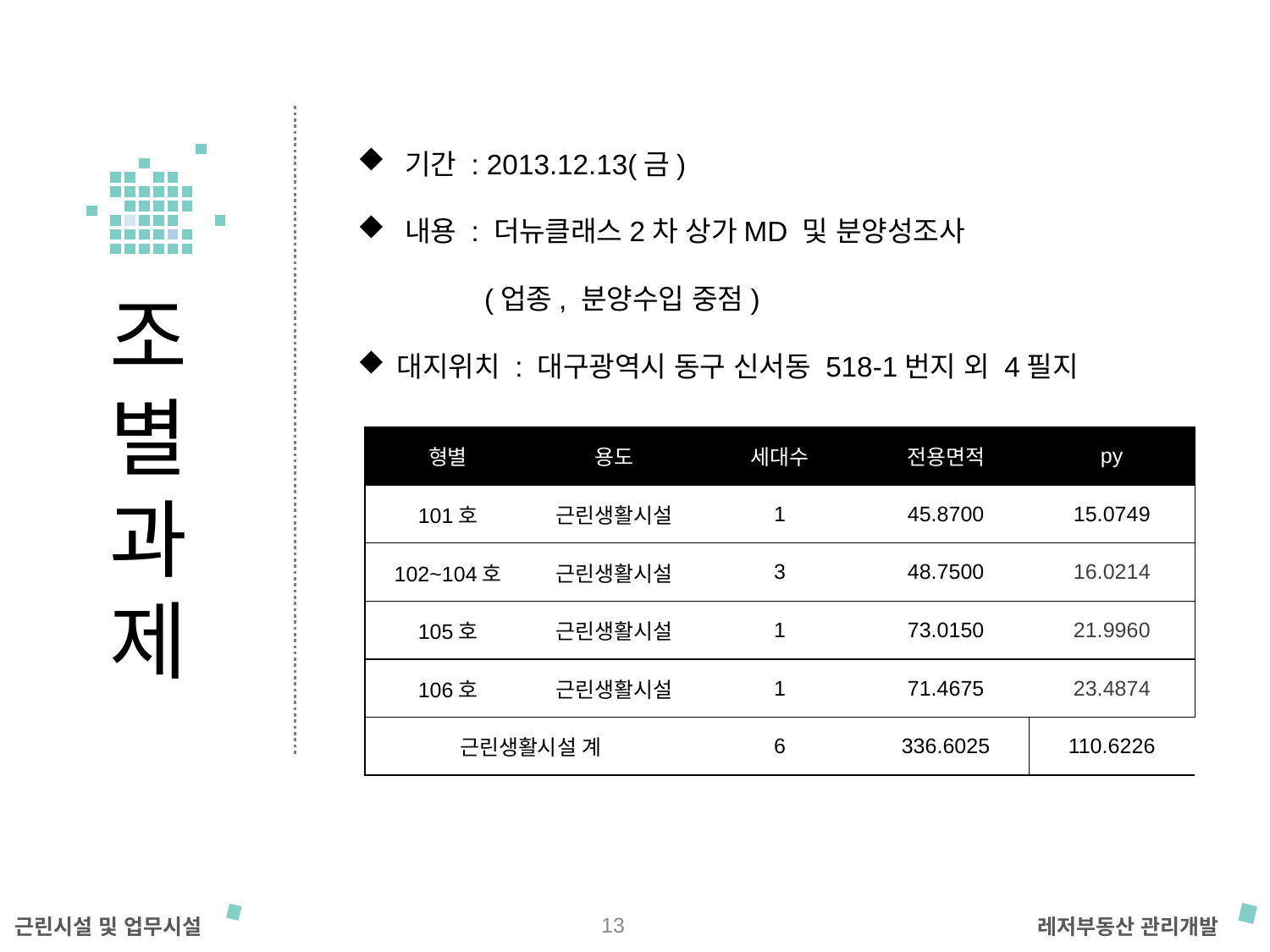

기간 : 2013.12.13(금)
내용 : 더뉴클래스2차 상가MD 및 분양성조사
(업종, 분양수입 중점)
대지위치 : 대구광역시 동구 신서동 518-1번지 외 4필지

조
별
과
제
| 형별 | 용도 | 세대수 | 전용면적 | py |
| --- | --- | --- | --- | --- |
| 101호 | 근린생활시설 | 1 | 45.8700 | 15.0749 |
| 102~104호 | 근린생활시설 | 3 | 48.7500 | 16.0214 |
| 105호 | 근린생활시설 | 1 | 73.0150 | 21.9960 |
| 106호 | 근린생활시설 | 1 | 71.4675 | 23.4874 |
| 근린생활시설 계 |  | 6 | 336.6025 | 110.6226 |
13